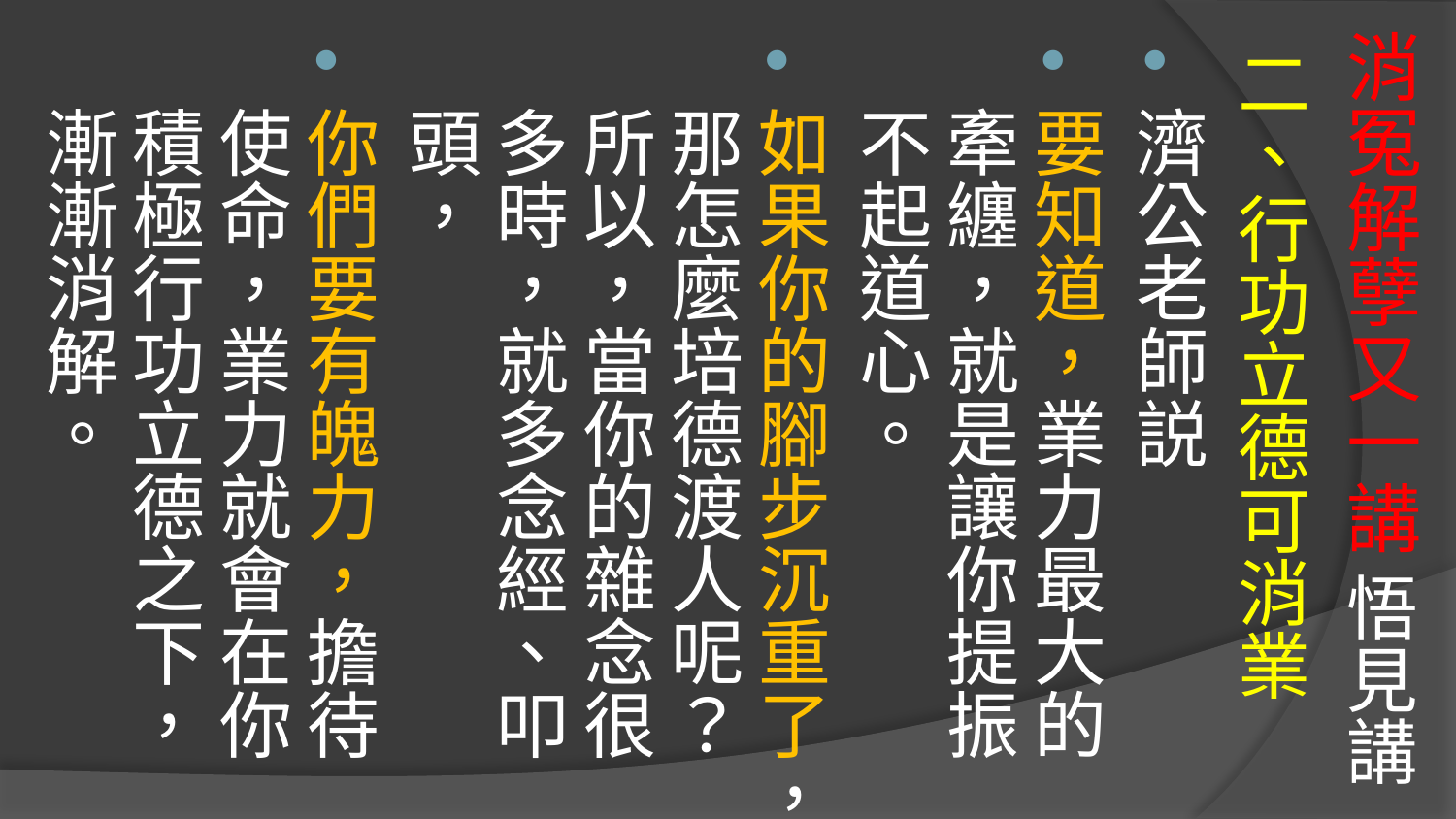

# 消冤解孽又一講 悟見講
二、行功立德可消業
濟公老師説
要知道，業力最大的牽纏，就是讓你提振不起道心。
如果你的腳步沉重了，那怎麼培德渡人呢？所以，當你的雜念很多時，就多念經、叩頭，
你們要有魄力，擔待使命，業力就會在你積極行功立德之下，漸漸消解。